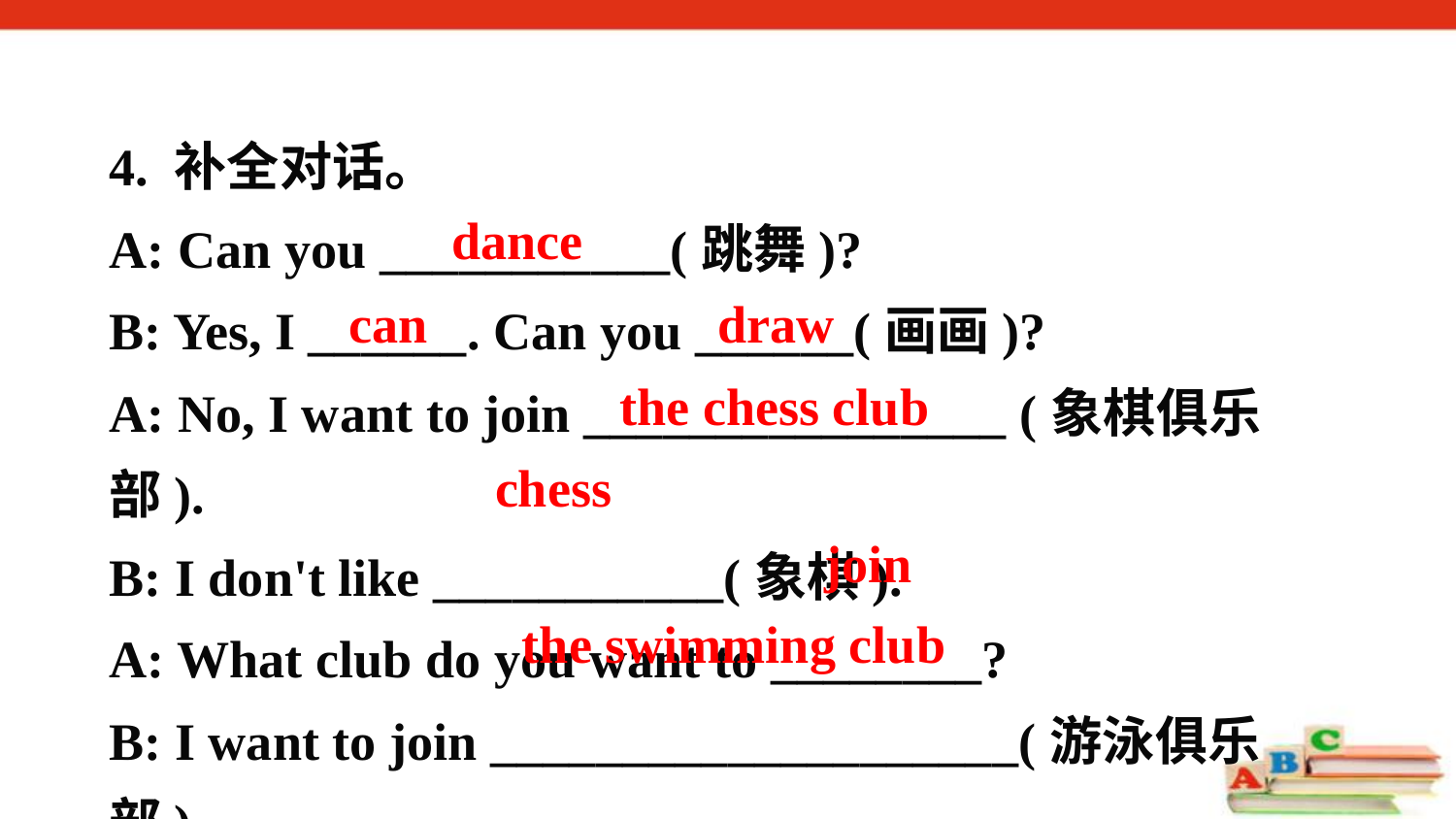

4. 补全对话。
A: Can you ___________(跳舞)?
B: Yes, I ______. Can you ______(画画)?
A: No, I want to join ________________ (象棋俱乐部).
B: I don't like ___________(象棋).
A: What club do you want to ________?
B: I want to join ____________________(游泳俱乐部).
dance
can
draw
the chess club
chess
join
the swimming club